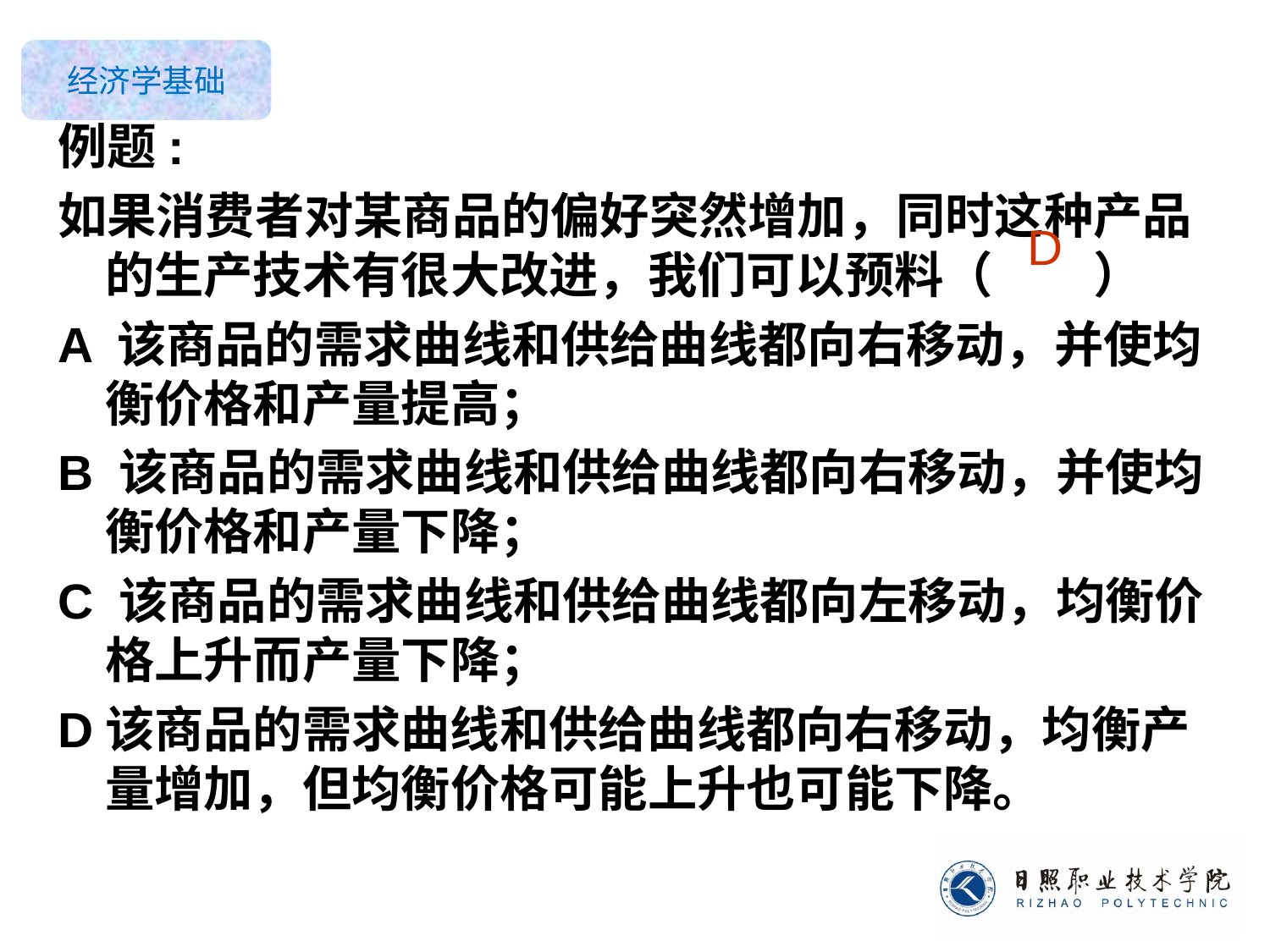

例题:
如果消费者对某商品的偏好突然增加，同时这种产品的生产技术有很大改进，我们可以预料（         ）
A 该商品的需求曲线和供给曲线都向右移动，并使均衡价格和产量提高；
B 该商品的需求曲线和供给曲线都向右移动，并使均衡价格和产量下降；
C 该商品的需求曲线和供给曲线都向左移动，均衡价格上升而产量下降；
D该商品的需求曲线和供给曲线都向右移动，均衡产量增加，但均衡价格可能上升也可能下降。
D